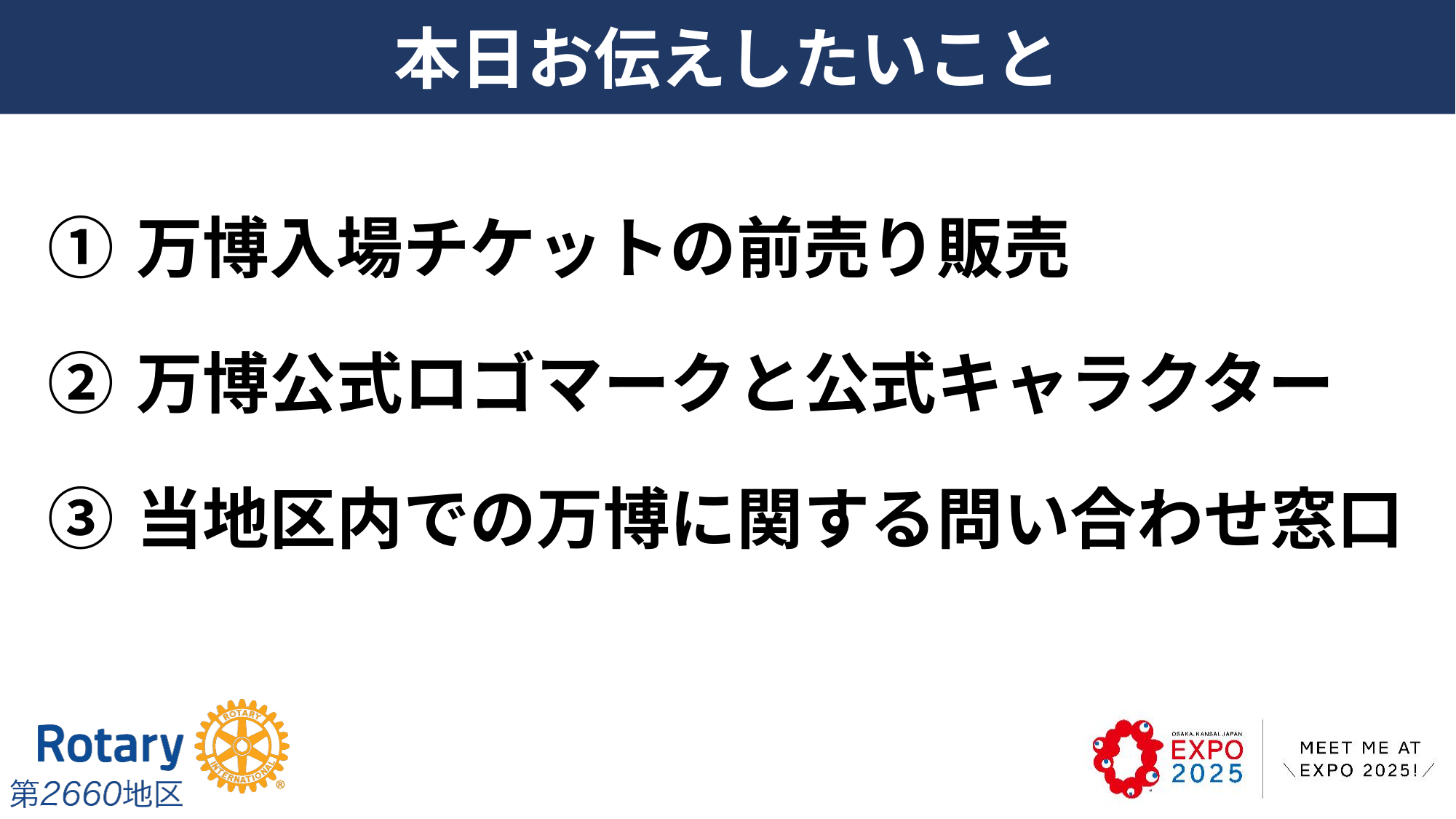

# 本日お伝えしたいこと
万博入場チケットの前売り販売
万博公式ロゴマークと公式キャラクター
当地区内での万博に関する問い合わせ窓口